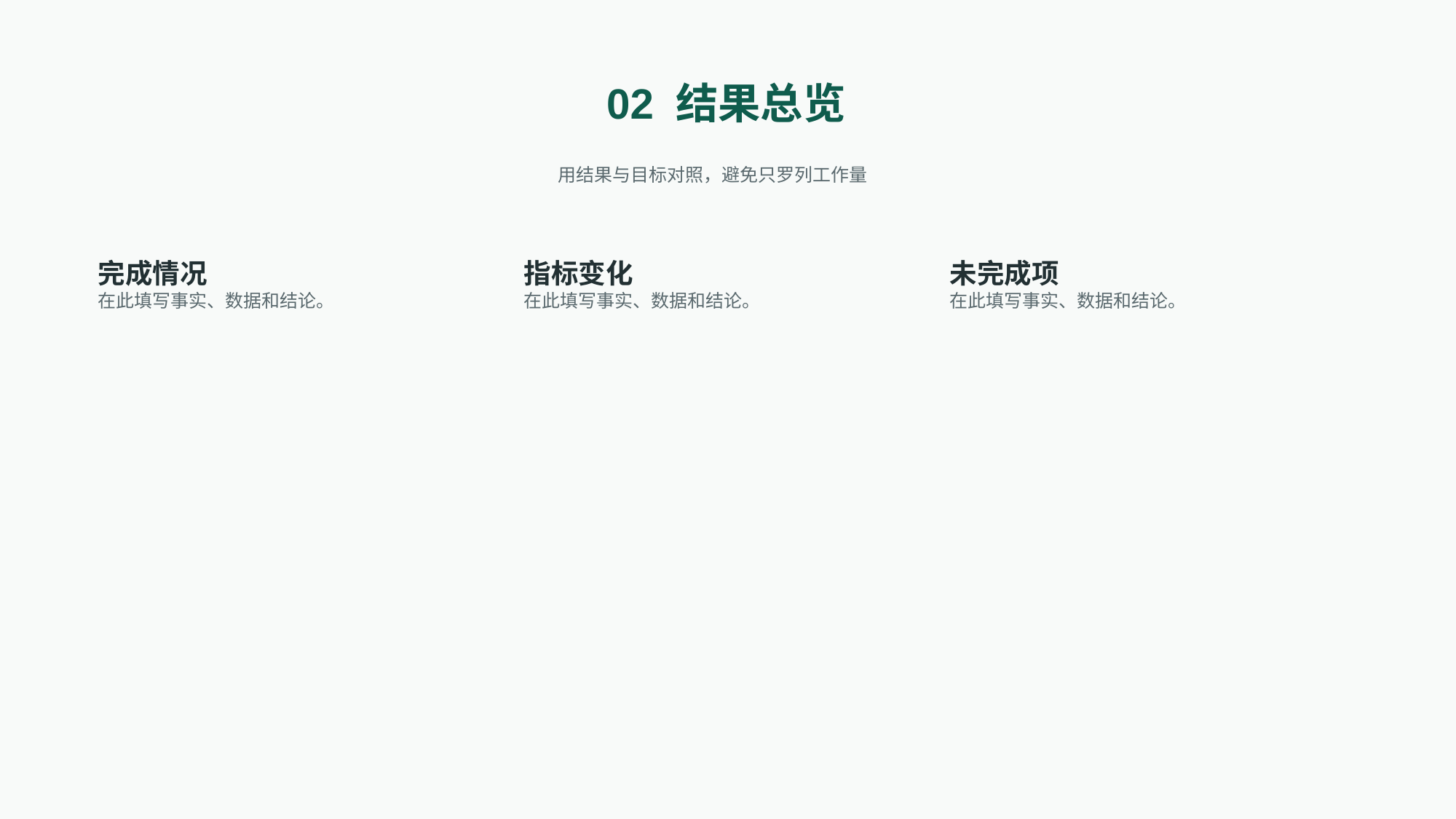

02 结果总览
用结果与目标对照，避免只罗列工作量
完成情况
在此填写事实、数据和结论。
指标变化
在此填写事实、数据和结论。
未完成项
在此填写事实、数据和结论。